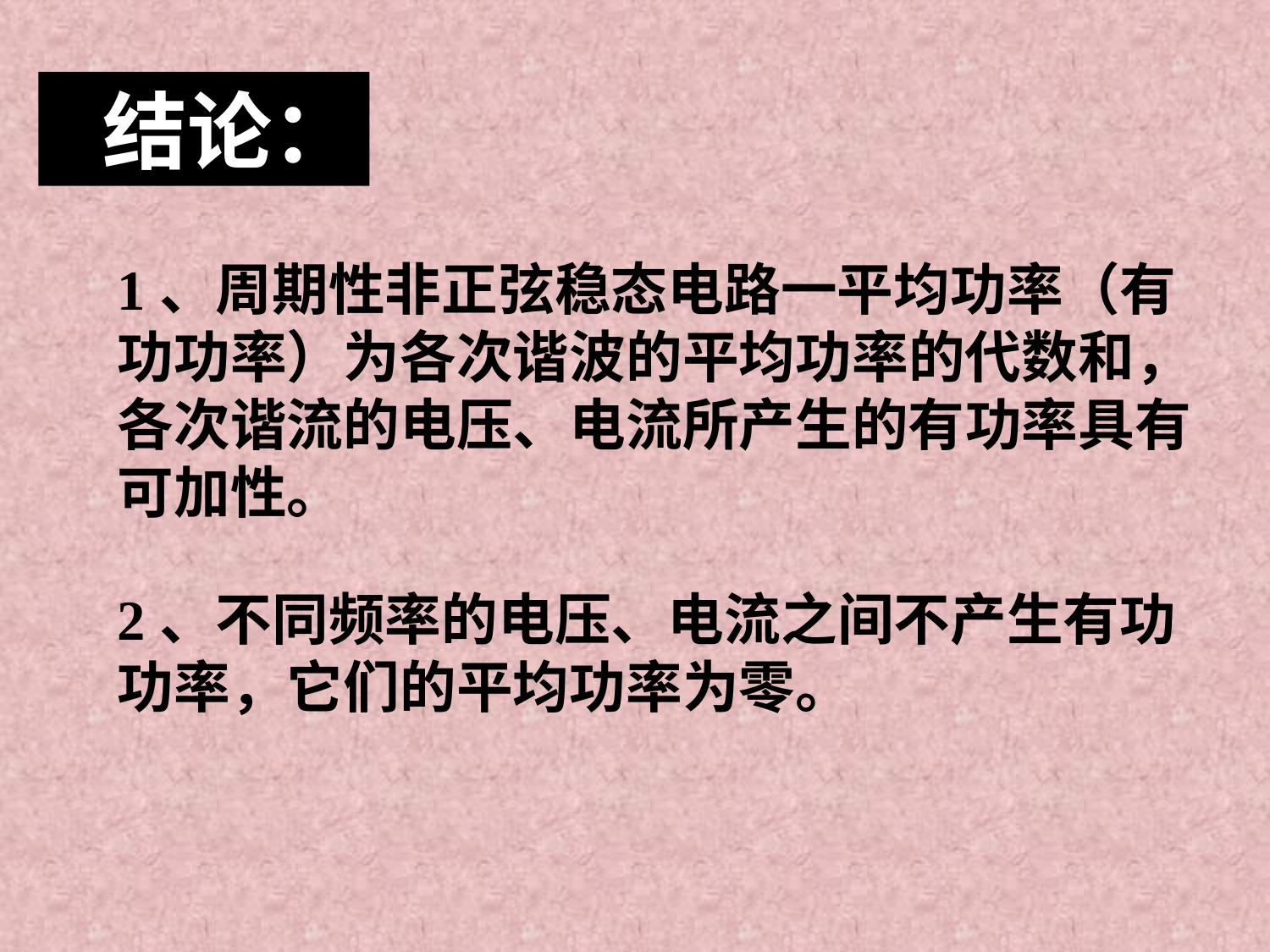

结论：
1、周期性非正弦稳态电路一平均功率（有功功率）为各次谐波的平均功率的代数和，各次谐流的电压、电流所产生的有功率具有可加性。
2、不同频率的电压、电流之间不产生有功功率，它们的平均功率为零。